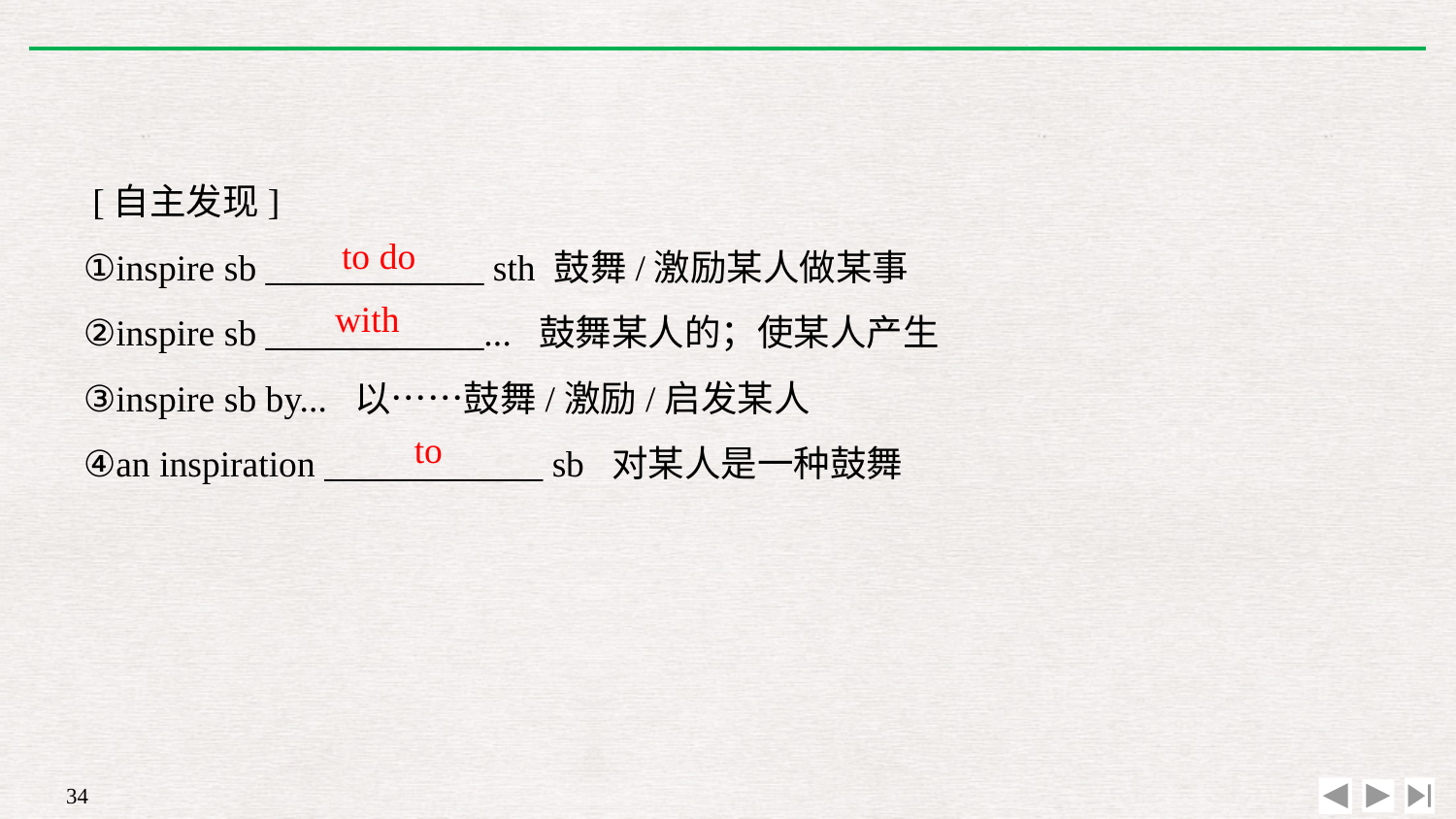

[自主发现]
①inspire sb ____________ sth 鼓舞/激励某人做某事
②inspire sb ____________...  鼓舞某人的；使某人产生
③inspire sb by...  以……鼓舞/激励/启发某人
④an inspiration ____________ sb  对某人是一种鼓舞
to do
with
to